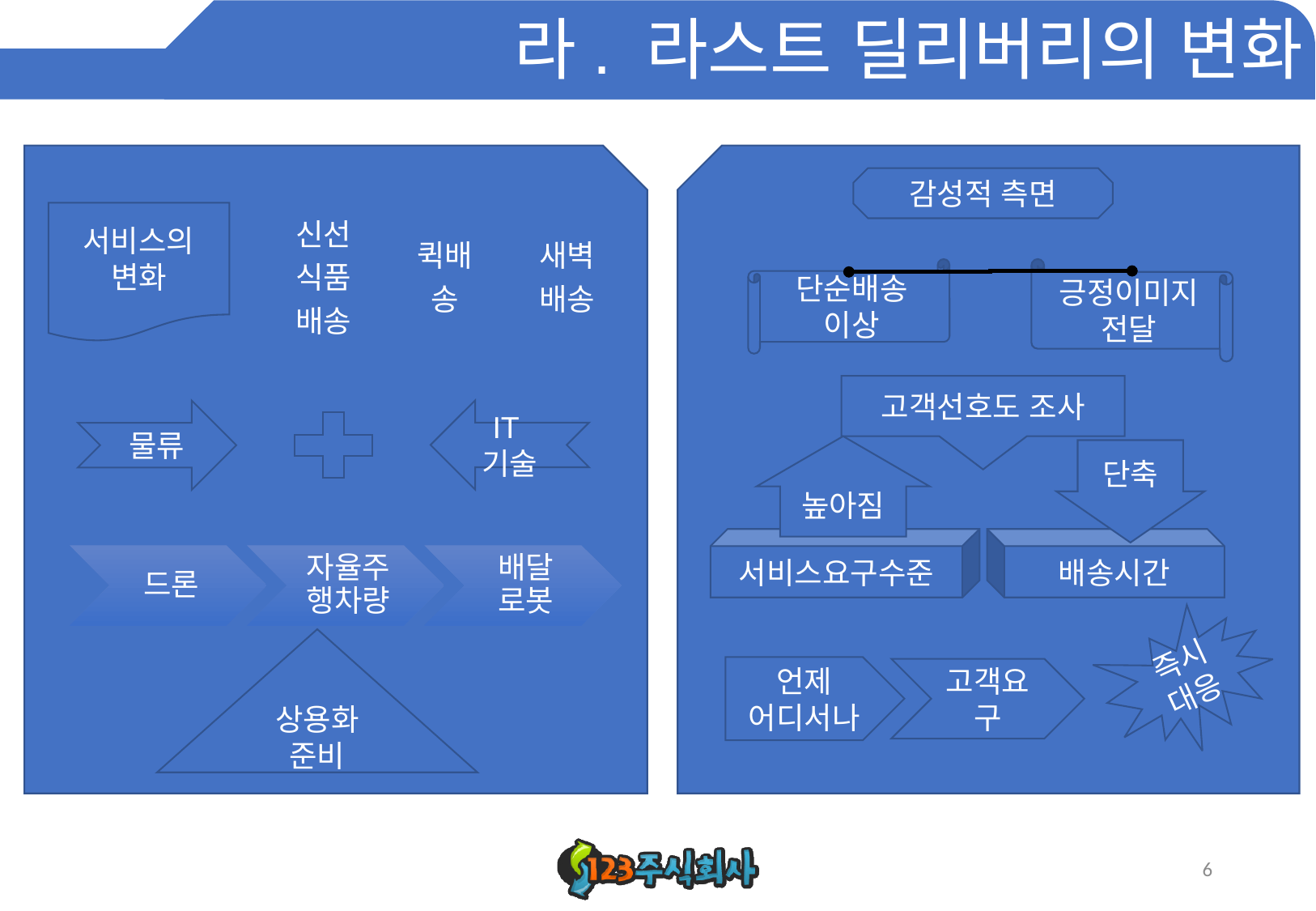

# 라. 라스트 딜리버리의 변화

신선
식품
배송
퀵배
송
새벽
배송
서비스의 변화
IT기술
물류

드론
자율주
행차량
배달
로봇
상용화 준비

감성적 측면
긍정이미지전달
단순배송
이상
고객선호도 조사
높아짐
단축
서비스요구수준
배송시간
즉시대응
언제
어디서나
고객요구
6